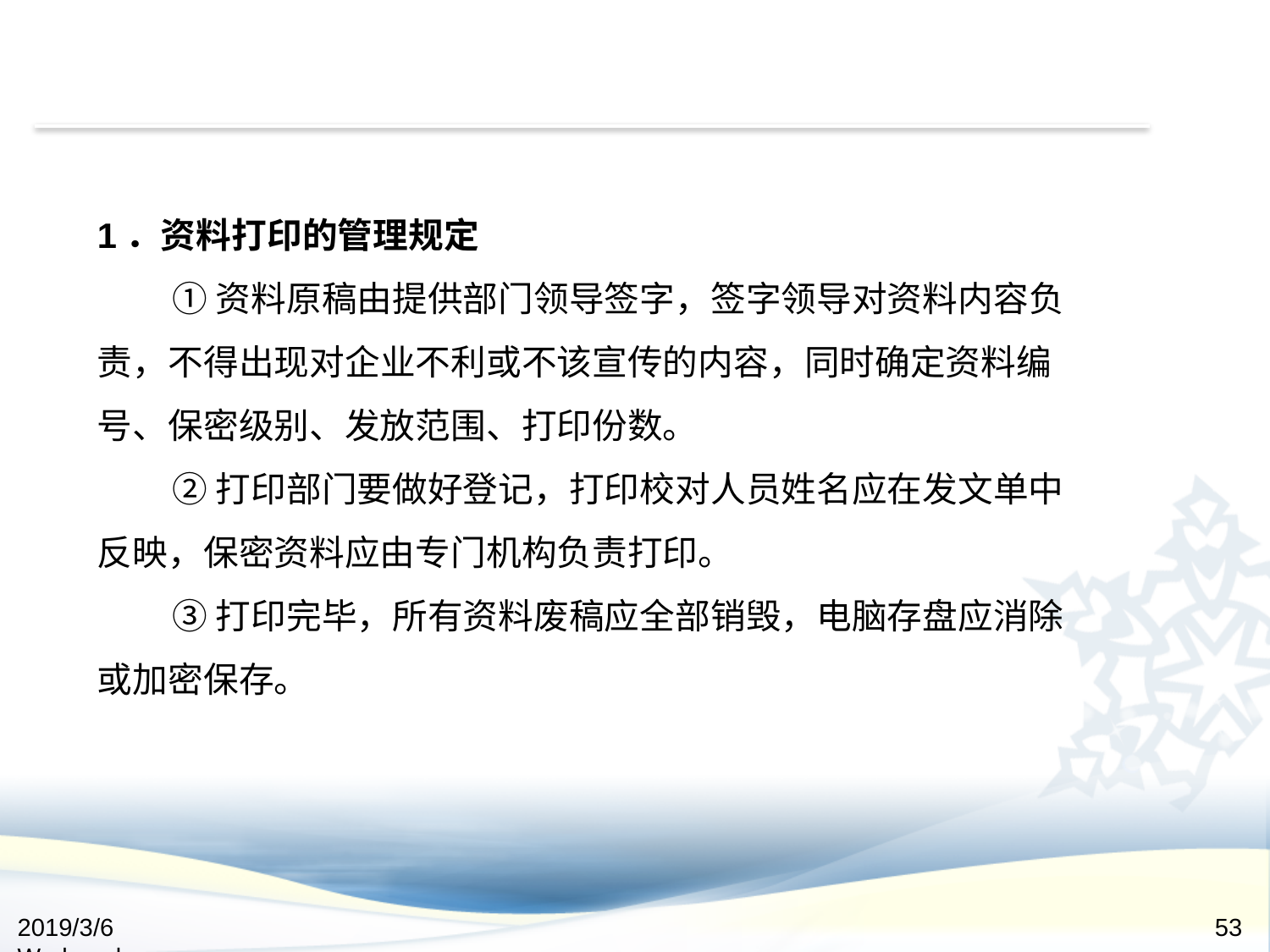

1．资料打印的管理规定
①资料原稿由提供部门领导签字，签字领导对资料内容负责，不得出现对企业不利或不该宣传的内容，同时确定资料编号、保密级别、发放范围、打印份数。
②打印部门要做好登记，打印校对人员姓名应在发文单中反映，保密资料应由专门机构负责打印。
③打印完毕，所有资料废稿应全部销毁，电脑存盘应消除或加密保存。